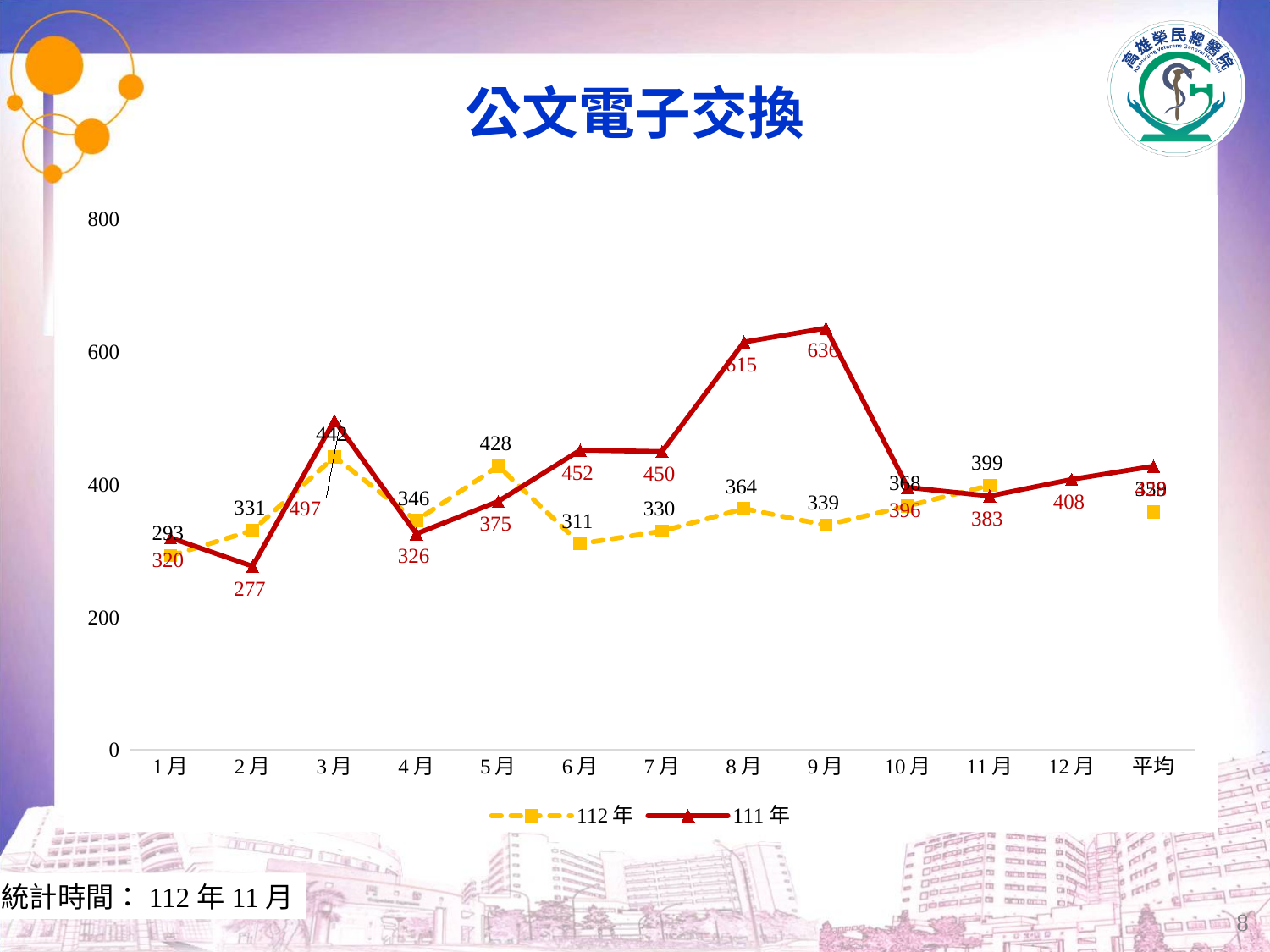

# 公文電子交換

### Chart

| Category |  |  |
|---|---|---|
| 1月 | 293.0 | 320.0 |
| 2月 | 331.0 | 277.0 |
| 3月 | 442.0 | 497.0 |
| 4月 | 346.0 | 326.0 |
| 5月 | 428.0 | 375.0 |
| 6月 | 311.0 | 452.0 |
| 7月 | 330.0 | 450.0 |
| 8月 | 364.0 | 615.0 |
| 9月 | 339.0 | 636.0 |
| 10月 | 368.0 | 396.0 |
| 11月 | 399.0 | 383.0 |
| 12月 | None | 408.0 |
| 平均 | 359.18181818181824 | 427.91666666666674 |
統計時間：112年11月
8